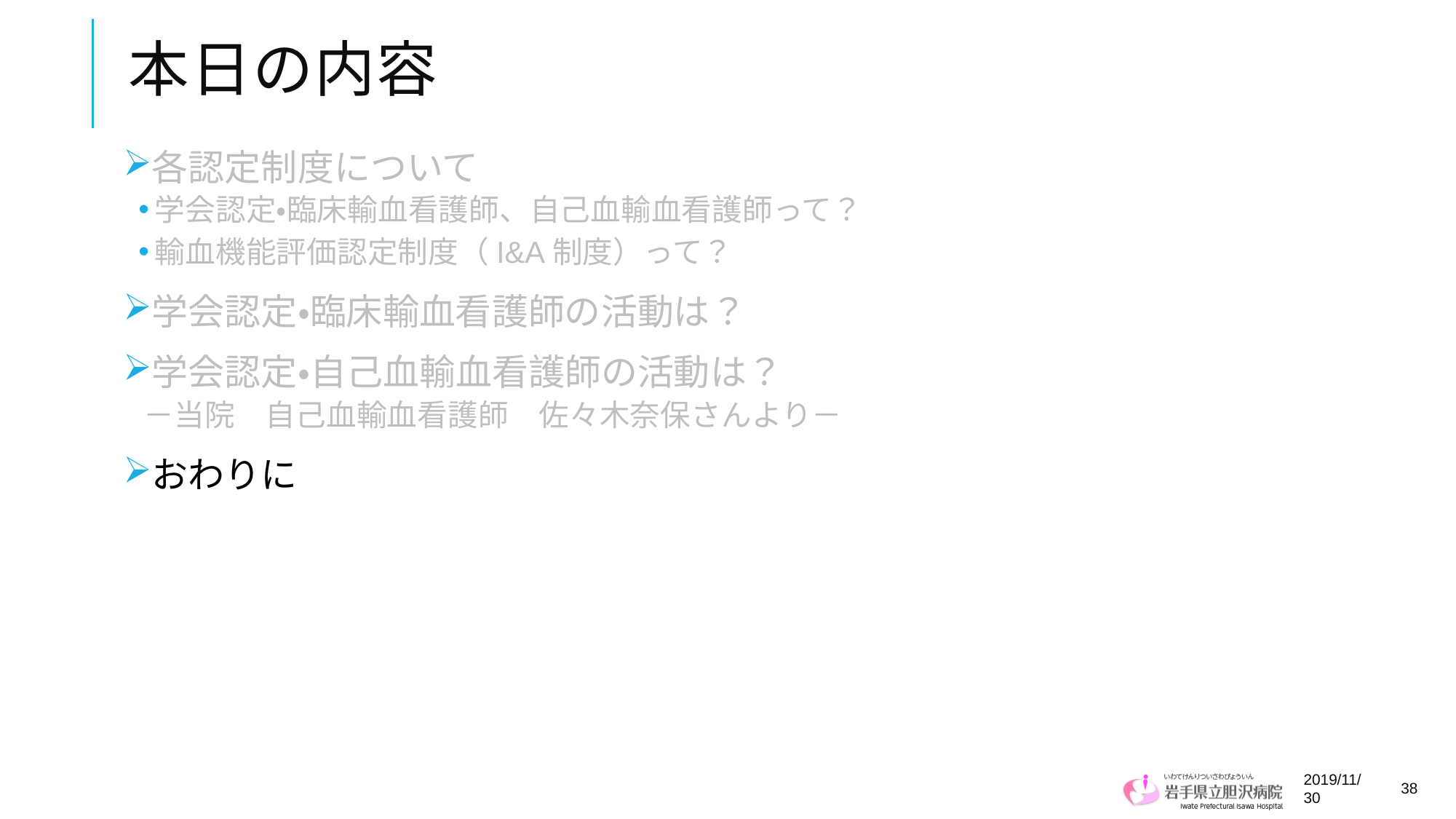

# 本日の内容
各認定制度について
学会認定・臨床輸血看護師、自己血輸血看護師って？
輸血機能評価認定制度（I&A制度）って？
学会認定・臨床輸血看護師の活動は？
学会認定・自己血輸血看護師の活動は？
－当院　自己血輸血看護師　佐々木奈保さんより－
おわりに

2019/11/30
38